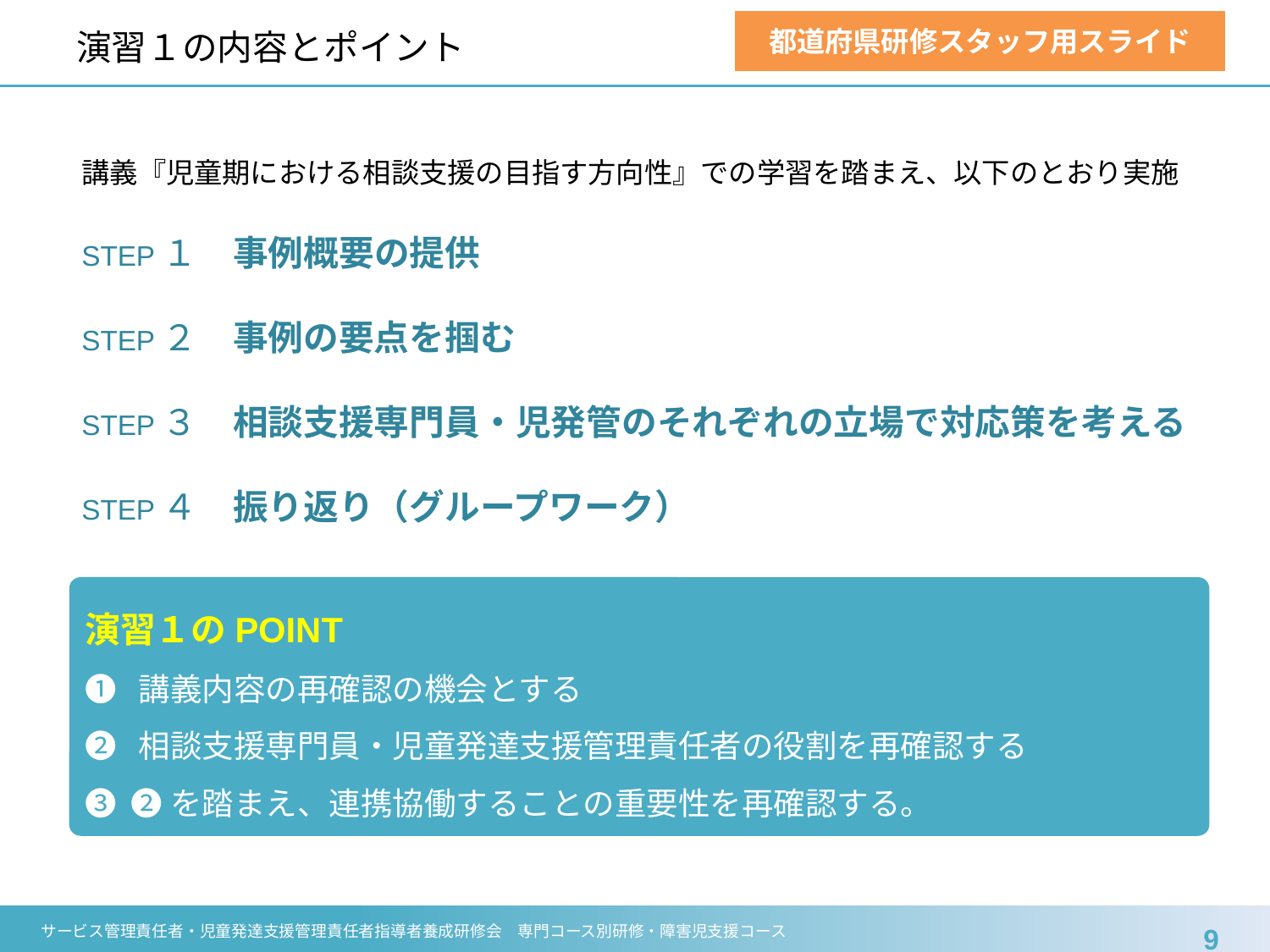

# 演習１の内容とポイント
都道府県研修スタッフ用スライド
講義『児童期における相談支援の目指す方向性』での学習を踏まえ、以下のとおり実施
STEP１　事例概要の提供
STEP２　事例の要点を掴む
STEP３　相談支援専門員・児発管のそれぞれの立場で対応策を考える
STEP４　振り返り（グループワーク）
演習１のPOINT
❶  講義内容の再確認の機会とする
❷  相談支援専門員・児童発達支援管理責任者の役割を再確認する
❸  ❷を踏まえ、連携協働することの重要性を再確認する。